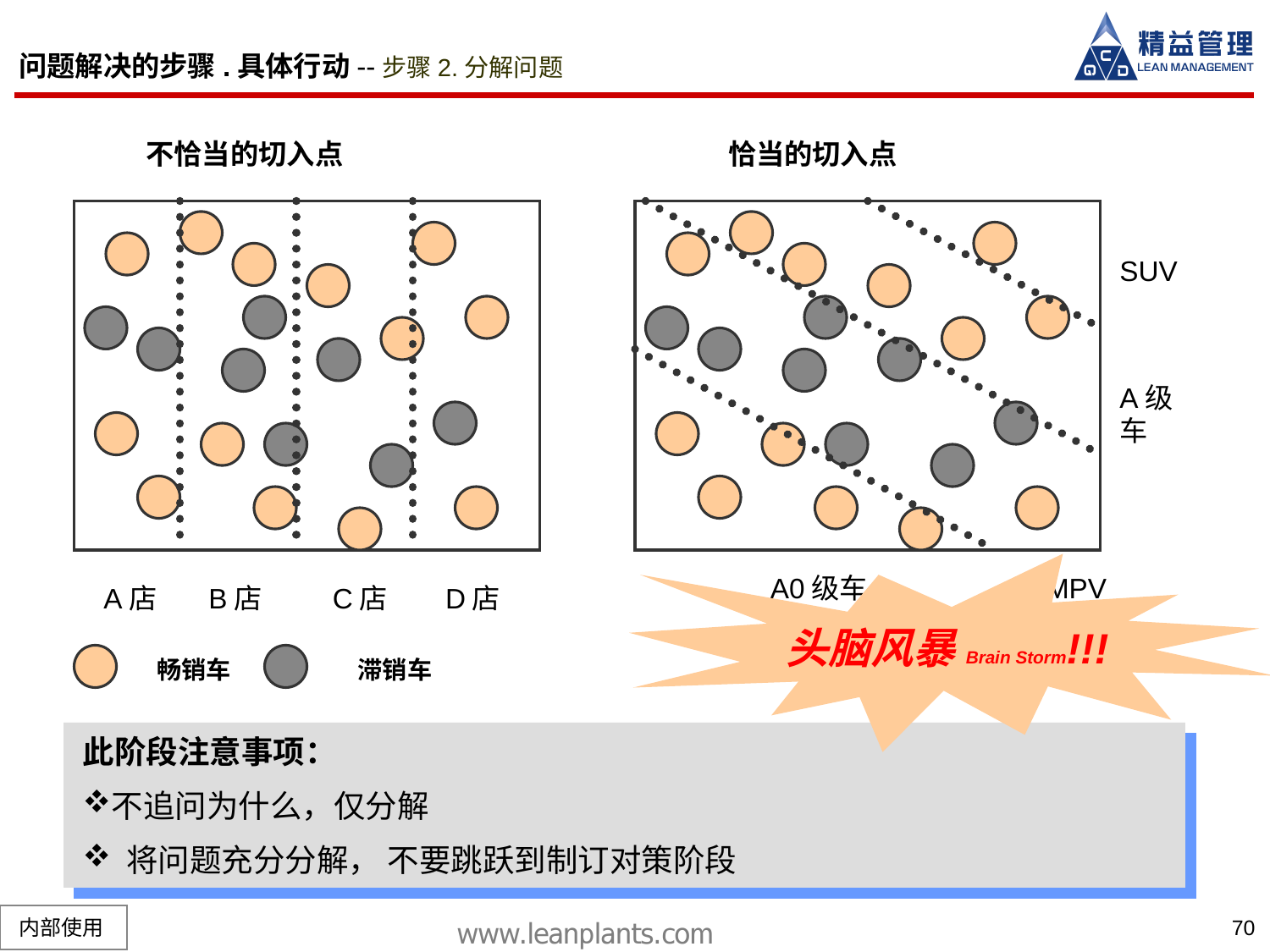

问题解决的步骤.具体行动--步骤2.分解问题
不恰当的切入点
恰当的切入点

SUV
A级车
A0级车
MPV

A店       B店          C店        D店
头脑风暴Brain Storm!!!

畅销车

滞销车
此阶段注意事项：
不追问为什么，仅分解
 将问题充分分解， 不要跳跃到制订对策阶段
内部使用